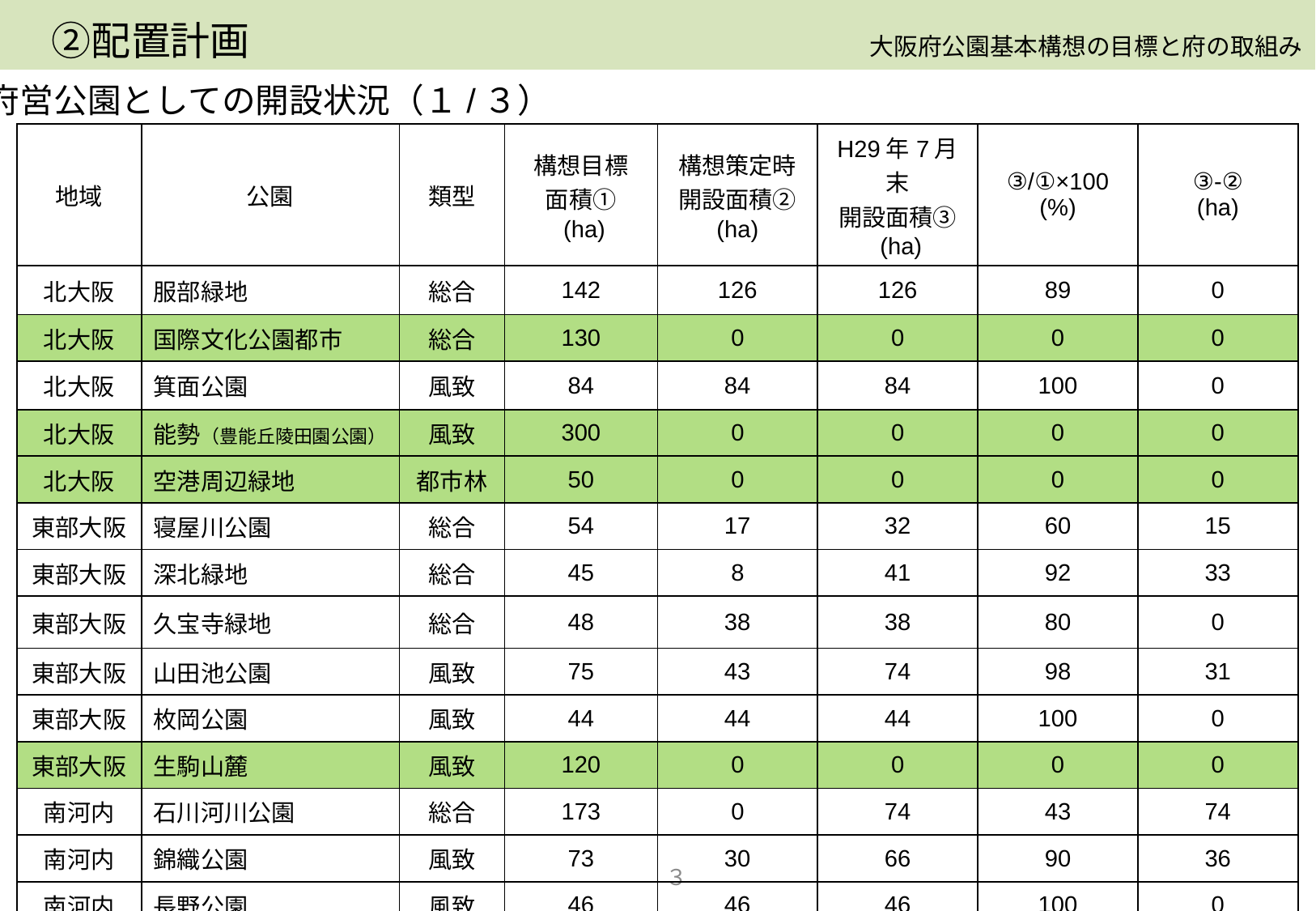

②配置計画
　大阪府公園基本構想の目標と府の取組み
府営公園としての開設状況（１/３）
| 地域 | 公園 | 類型 | 構想目標 面積① (ha) | 構想策定時開設面積② (ha) | H29年7月末 開設面積③ (ha) | ③/①×100 (%) | ③-② (ha) |
| --- | --- | --- | --- | --- | --- | --- | --- |
| 北大阪 | 服部緑地 | 総合 | 142 | 126 | 126 | 89 | 0 |
| 北大阪 | 国際文化公園都市 | 総合 | 130 | 0 | 0 | 0 | 0 |
| 北大阪 | 箕面公園 | 風致 | 84 | 84 | 84 | 100 | 0 |
| 北大阪 | 能勢（豊能丘陵田園公園） | 風致 | 300 | 0 | 0 | 0 | 0 |
| 北大阪 | 空港周辺緑地 | 都市林 | 50 | 0 | 0 | 0 | 0 |
| 東部大阪 | 寝屋川公園 | 総合 | 54 | 17 | 32 | 60 | 15 |
| 東部大阪 | 深北緑地 | 総合 | 45 | 8 | 41 | 92 | 33 |
| 東部大阪 | 久宝寺緑地 | 総合 | 48 | 38 | 38 | 80 | 0 |
| 東部大阪 | 山田池公園 | 風致 | 75 | 43 | 74 | 98 | 31 |
| 東部大阪 | 枚岡公園 | 風致 | 44 | 44 | 44 | 100 | 0 |
| 東部大阪 | 生駒山麓 | 風致 | 120 | 0 | 0 | 0 | 0 |
| 南河内 | 石川河川公園 | 総合 | 173 | 0 | 74 | 43 | 74 |
| 南河内 | 錦織公園 | 風致 | 73 | 30 | 66 | 90 | 36 |
| 南河内 | 長野公園 | 風致 | 46 | 46 | 46 | 100 | 0 |
３